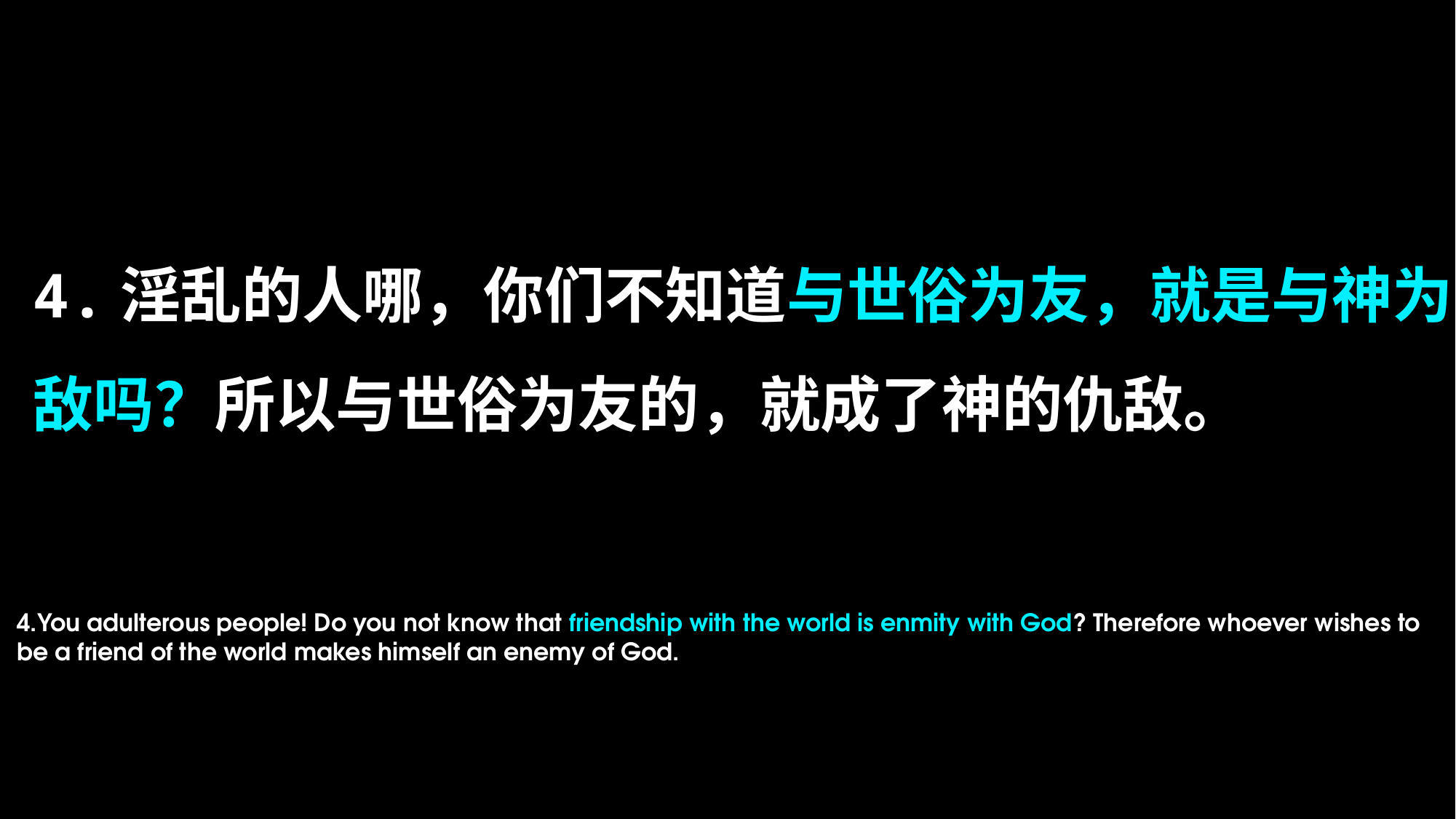

4.淫乱的人哪，你们不知道与世俗为友，就是与神为敌吗？所以与世俗为友的，就成了神的仇敌。
4.You adulterous people! Do you not know that friendship with the world is enmity with God? Therefore whoever wishes to be a friend of the world makes himself an enemy of God.